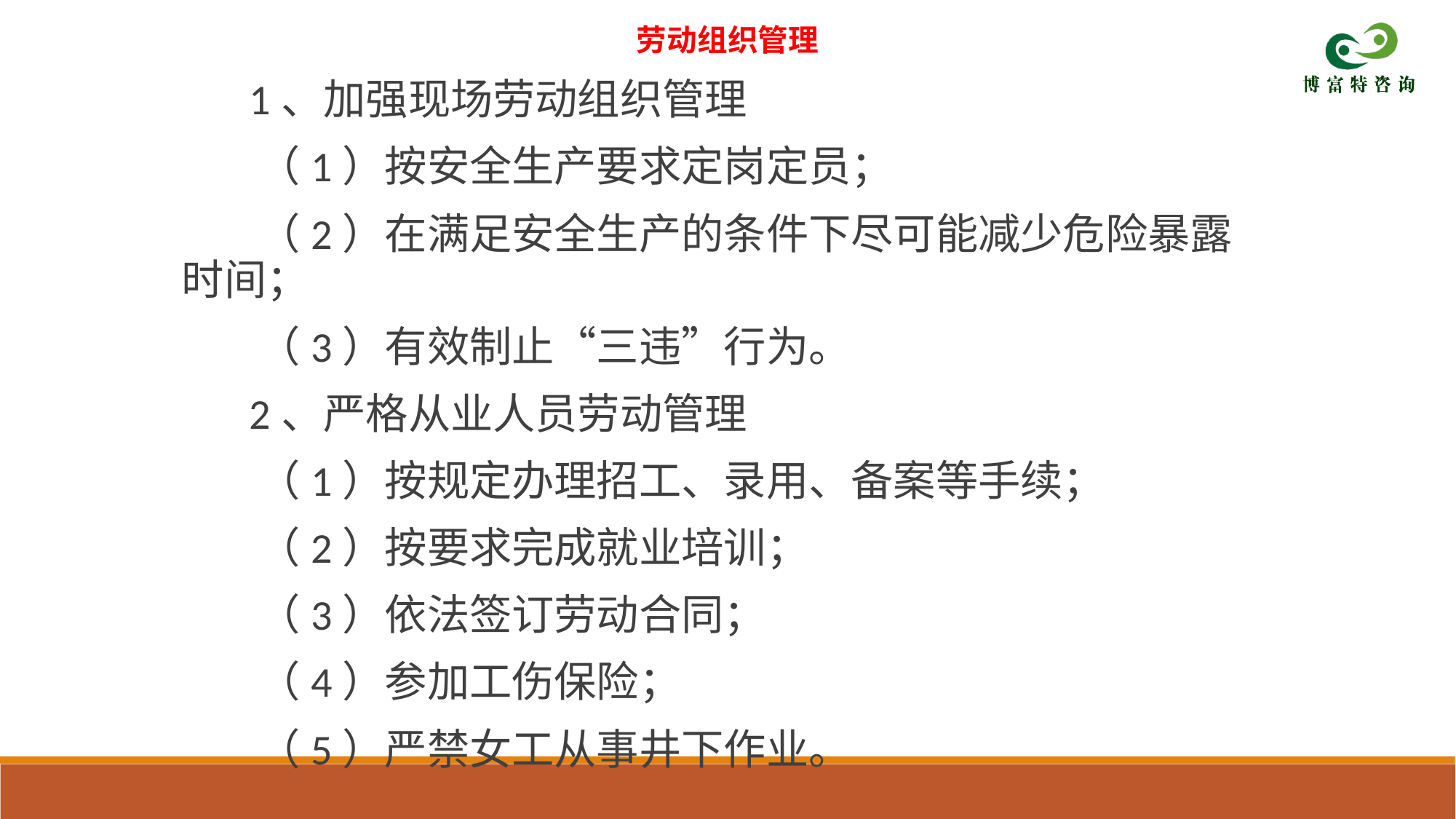

劳动组织管理
       1、加强现场劳动组织管理
       （1）按安全生产要求定岗定员；
       （2）在满足安全生产的条件下尽可能减少危险暴露时间；
       （3）有效制止“三违”行为。
       2、严格从业人员劳动管理
       （1）按规定办理招工、录用、备案等手续；
       （2）按要求完成就业培训；
       （3）依法签订劳动合同；
       （4）参加工伤保险；
       （5）严禁女工从事井下作业。